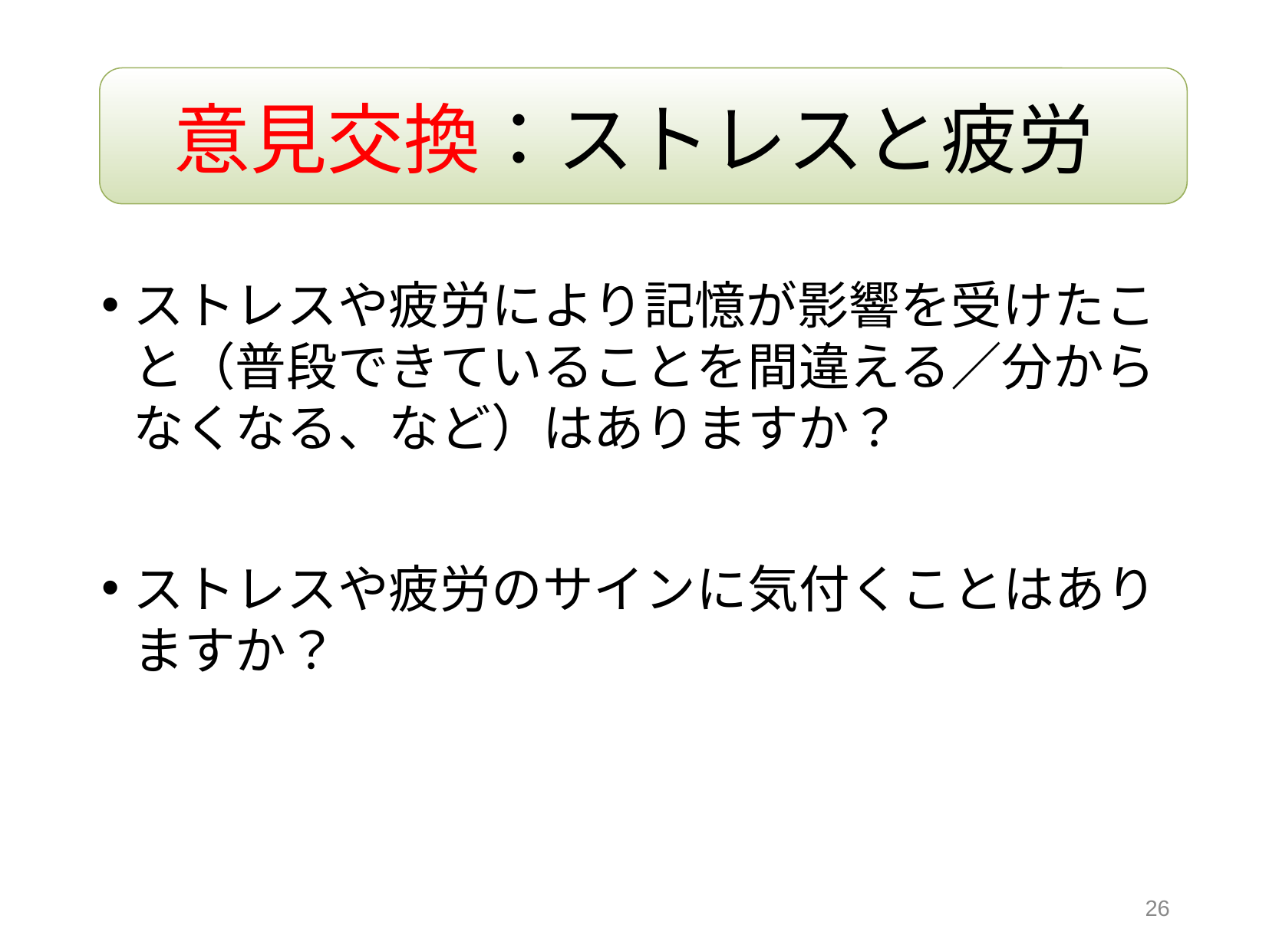

# 意見交換：ストレスと疲労

ストレスや疲労により記憶が影響を受けたこと（普段できていることを間違える／分からなくなる、など）はありますか？

ストレスや疲労のサインに気付くことはありますか？
26